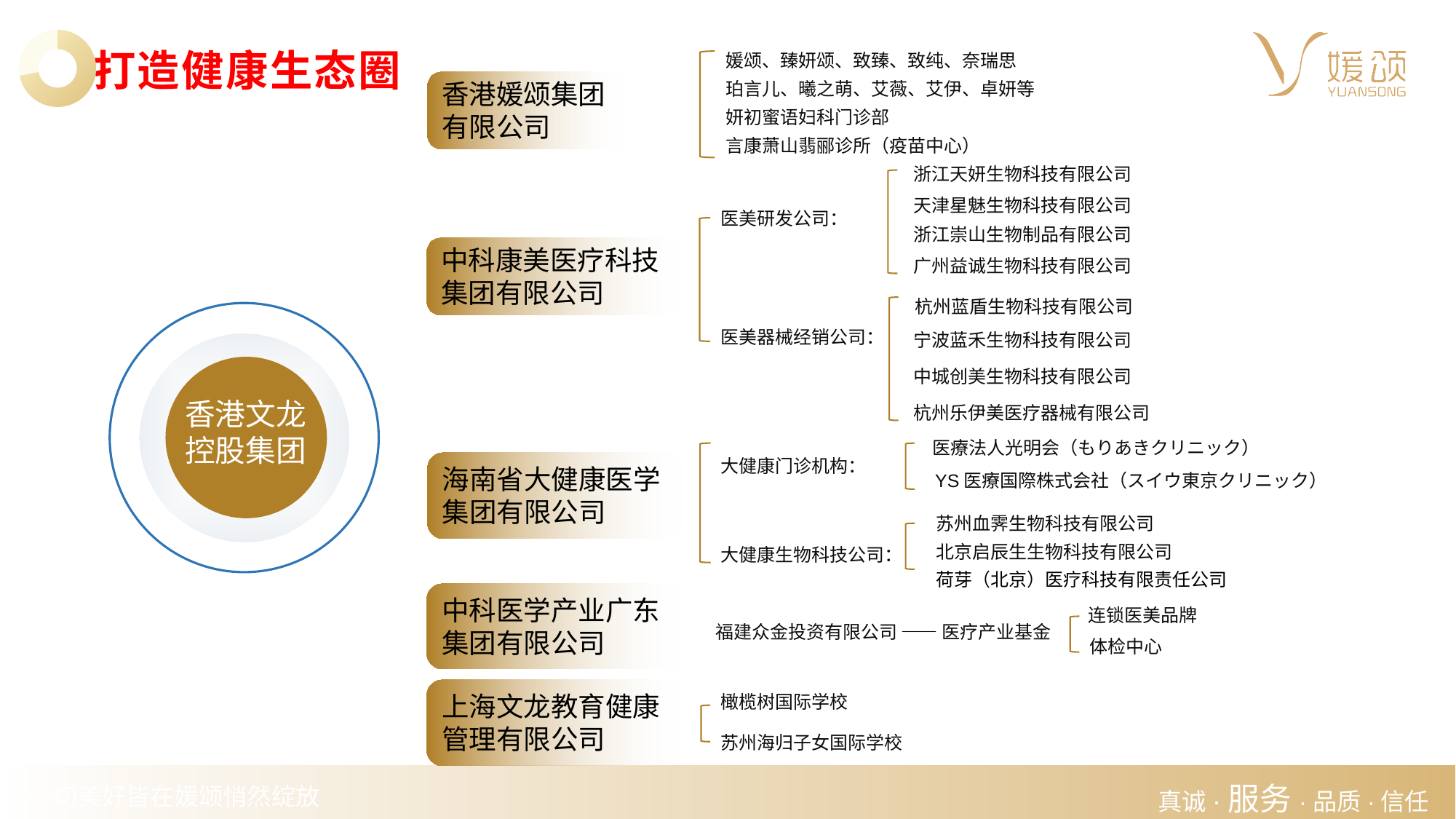

### Chart

| Category | 调研情况 |
|---|---|
| 已调研 | 8.2 |
| 未调研 | 3.2 |
打造健康生态圈
媛颂、臻妍颂、致臻、致纯、奈瑞思
珀言儿、曦之萌、艾薇、艾伊、卓妍等
妍初蜜语妇科门诊部
言康萧山翡郦诊所（疫苗中心）

香港媛颂集团有限公司
浙江天妍生物科技有限公司

天津星魅生物科技有限公司
医美研发公司：
浙江崇山生物制品有限公司

广州益诚生物科技有限公司
杭州蓝盾生物科技有限公司
医美器械经销公司：
宁波蓝禾生物科技有限公司
中城创美生物科技有限公司
杭州乐伊美医疗器械有限公司
中科康美医疗科技集团有限公司

香港文龙
控股集团
医療法人光明会（もりあきクリニック）

大健康门诊机构：
YS医療国際株式会社（スイウ東京クリニック）
苏州血霁生物科技有限公司
北京启辰生生物科技有限公司
大健康生物科技公司：
荷芽（北京）医疗科技有限责任公司
海南省大健康医学集团有限公司

中科医学产业广东集团有限公司
连锁医美品牌

体检中心
福建众金投资有限公司 —— 医疗产业基金
上海文龙教育健康管理有限公司
橄榄树国际学校

苏州海归子女国际学校